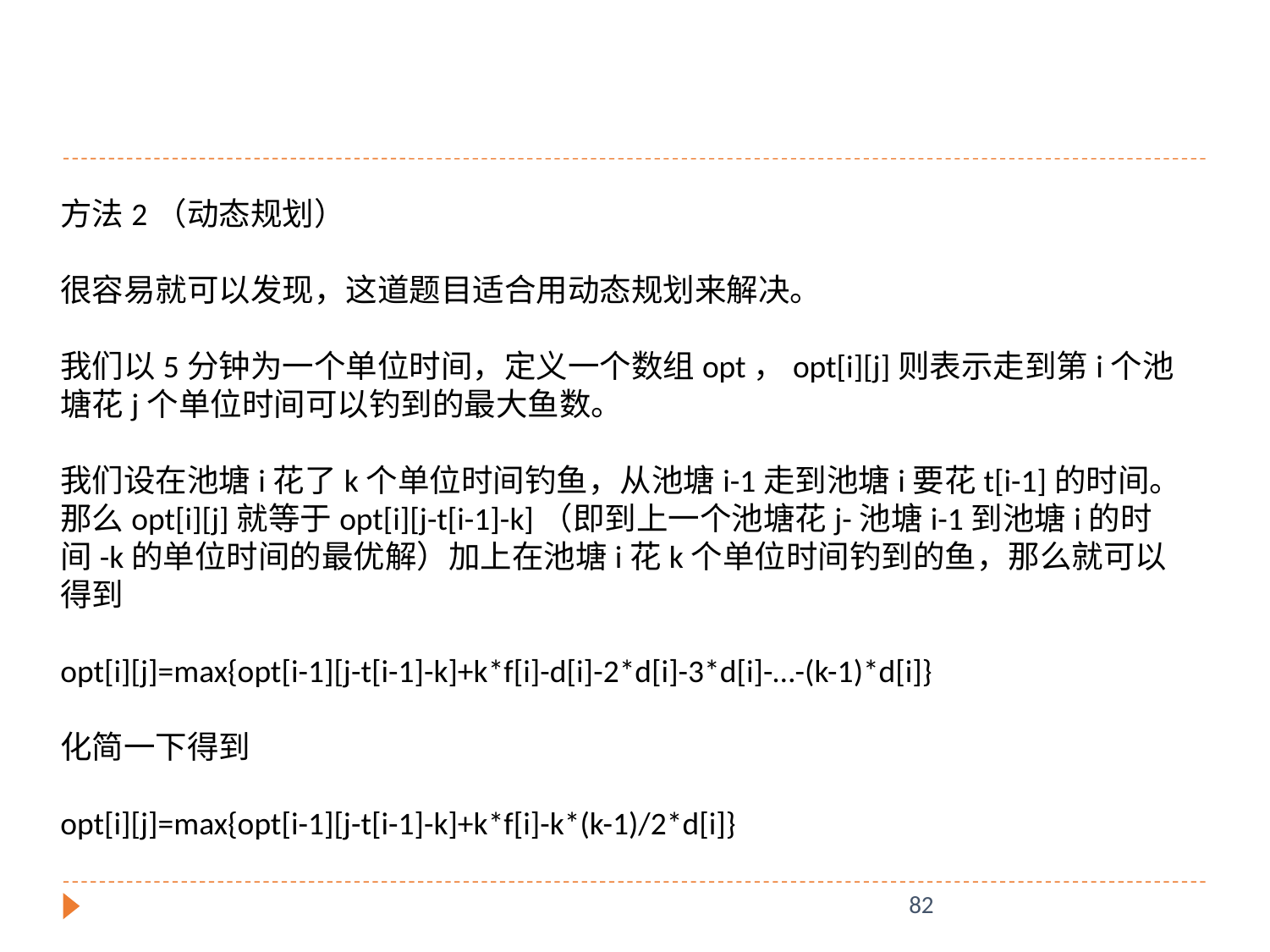

方法2（动态规划）

很容易就可以发现，这道题目适合用动态规划来解决。

我们以5分钟为一个单位时间，定义一个数组opt，opt[i][j]则表示走到第i个池塘花j个单位时间可以钓到的最大鱼数。

我们设在池塘i花了k个单位时间钓鱼，从池塘i-1走到池塘i要花t[i-1]的时间。那么opt[i][j]就等于opt[i][j-t[i-1]-k]（即到上一个池塘花j-池塘i-1到池塘i的时间-k的单位时间的最优解）加上在池塘i花k个单位时间钓到的鱼，那么就可以得到

opt[i][j]=max{opt[i-1][j-t[i-1]-k]+k*f[i]-d[i]-2*d[i]-3*d[i]-…-(k-1)*d[i]}

化简一下得到

opt[i][j]=max{opt[i-1][j-t[i-1]-k]+k*f[i]-k*(k-1)/2*d[i]}

82